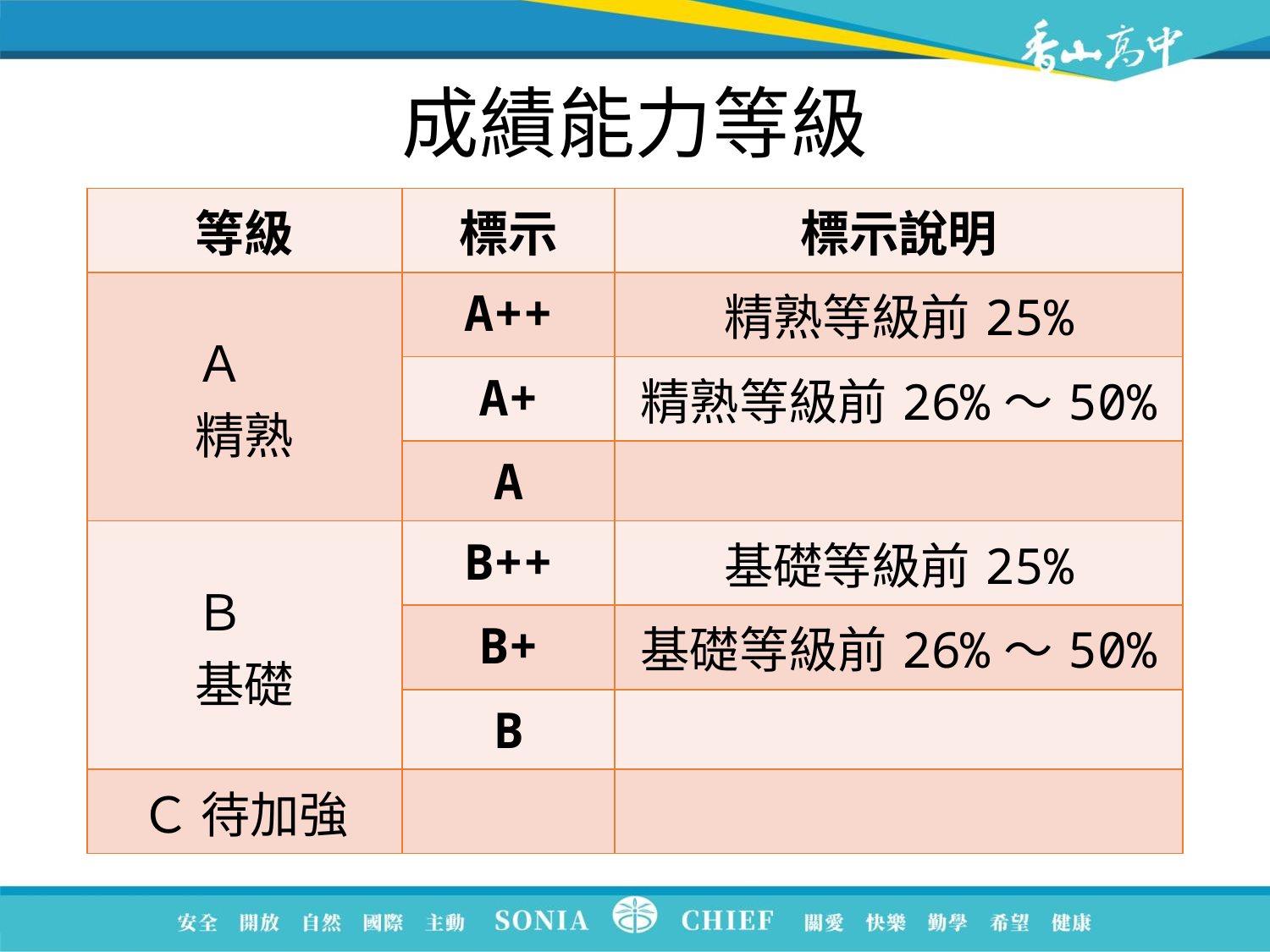

# 成績能力等級
| 等級 | 標示 | 標示說明 |
| --- | --- | --- |
| Ａ　 精熟 | A++ | 精熟等級前25% |
|  | A+ | 精熟等級前26%～50% |
|  | A |  |
| Ｂ　 基礎 | B++ | 基礎等級前25% |
|  | B+ | 基礎等級前26%～50% |
|  | B |  |
| Ｃ 待加強 |  |  |